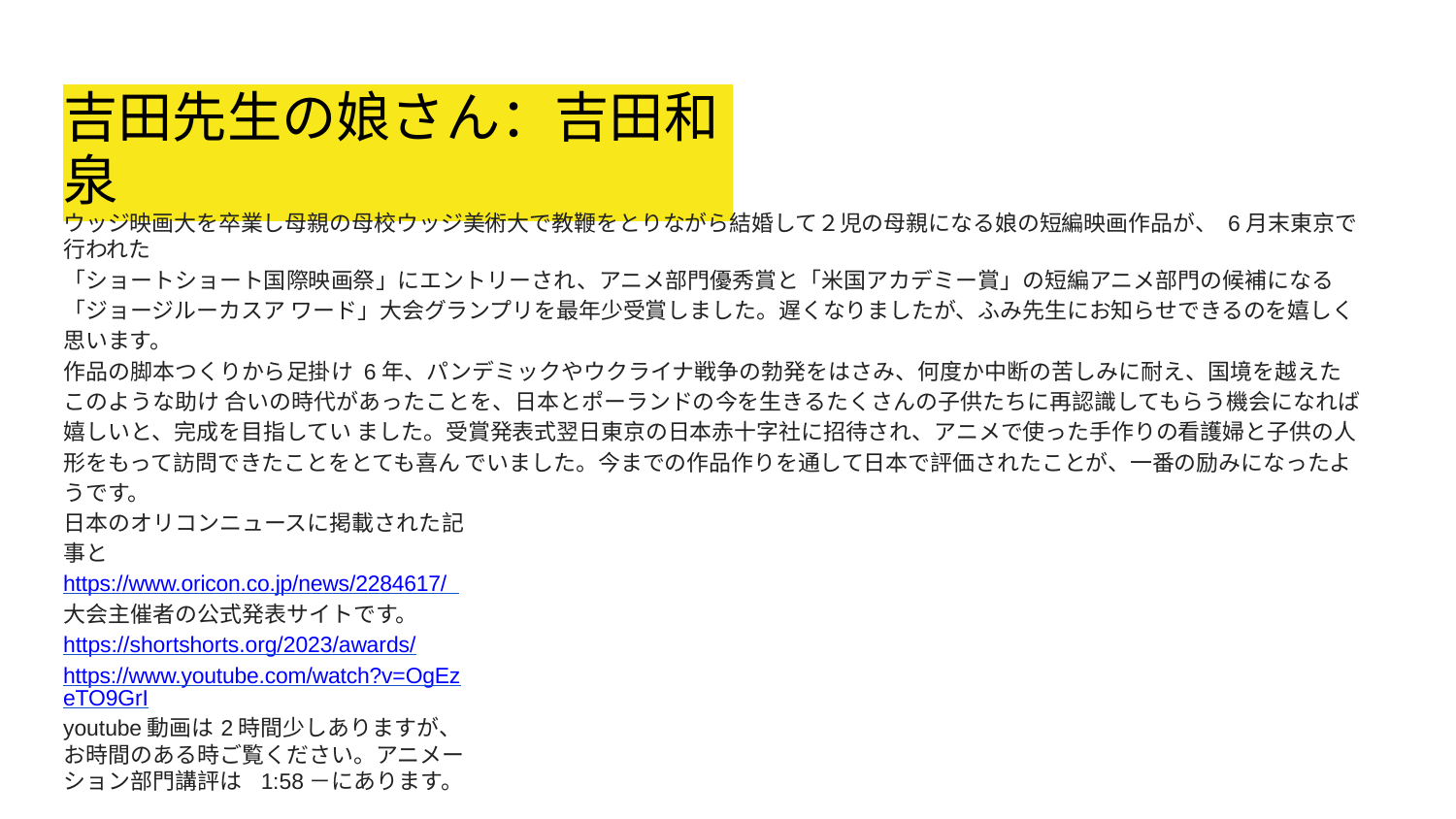

# 吉田先生の娘さん：吉田和泉
ウッジ映画大を卒業し母親の母校ウッジ美術大で教鞭をとりながら結婚して２児の母親になる娘の短編映画作品が、	6月末東京で行われた
「ショートショート国際映画祭」にエントリーされ、アニメ部門優秀賞と「米国アカデミー賞」の短編アニメ部門の候補になる「ジョージルーカスア ワード」大会グランプリを最年少受賞しました。遅くなりましたが、ふみ先生にお知らせできるのを嬉しく思います。
作品の脚本つくりから足掛け 6年、パンデミックやウクライナ戦争の勃発をはさみ、何度か中断の苦しみに耐え、国境を越えたこのような助け 合いの時代があったことを、日本とポーランドの今を生きるたくさんの子供たちに再認識してもらう機会になれば嬉しいと、完成を目指してい ました。受賞発表式翌日東京の日本赤十字社に招待され、アニメで使った手作りの看護婦と子供の人形をもって訪問できたことをとても喜ん でいました。今までの作品作りを通して日本で評価されたことが、一番の励みになったようです。
日本のオリコンニュースに掲載された記事と  https://www.oricon.co.jp/news/2284617/  大会主催者の公式発表サイトです。 https://shortshorts.org/2023/awards/
https://www.youtube.com/watch?v=OgEzeTO9GrI
youtube動画は2時間少しありますが、お時間のある時ご覧ください。アニメーション部門講評は 1:58－にあります。